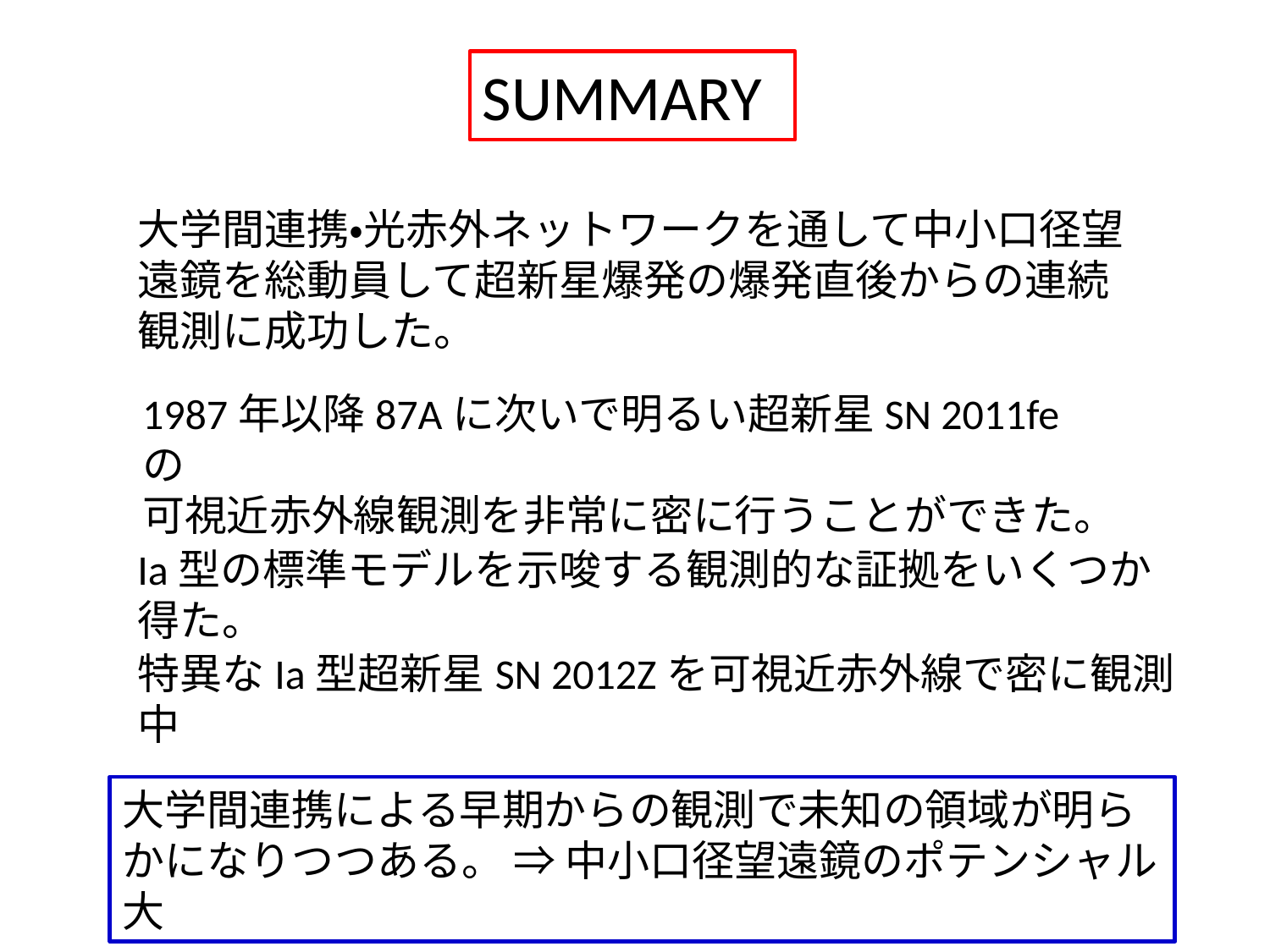

SUMMARY
大学間連携・光赤外ネットワークを通して中小口径望遠鏡を総動員して超新星爆発の爆発直後からの連続観測に成功した。
1987年以降87Aに次いで明るい超新星SN 2011feの
可視近赤外線観測を非常に密に行うことができた。
Ia型の標準モデルを示唆する観測的な証拠をいくつか得た。
特異なIa型超新星SN 2012Zを可視近赤外線で密に観測中
大学間連携による早期からの観測で未知の領域が明らかになりつつある。 ⇒ 中小口径望遠鏡のポテンシャル大